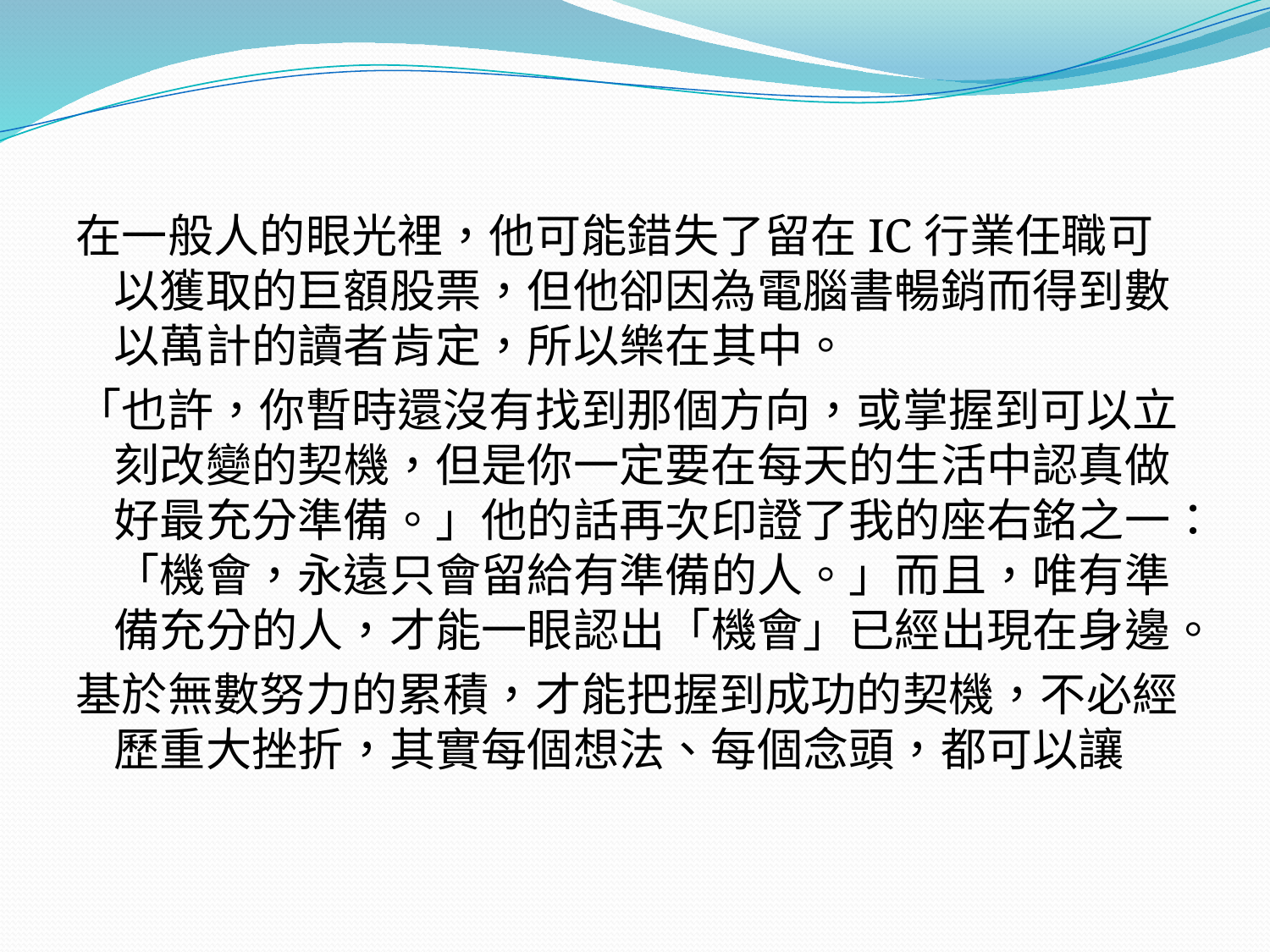

#
在一般人的眼光裡，他可能錯失了留在IC行業任職可以獲取的巨額股票，但他卻因為電腦書暢銷而得到數以萬計的讀者肯定，所以樂在其中。
「也許，你暫時還沒有找到那個方向，或掌握到可以立刻改變的契機，但是你一定要在每天的生活中認真做好最充分準備。」他的話再次印證了我的座右銘之一：「機會，永遠只會留給有準備的人。」而且，唯有準備充分的人，才能一眼認出「機會」已經出現在身邊。
基於無數努力的累積，才能把握到成功的契機，不必經歷重大挫折，其實每個想法、每個念頭，都可以讓